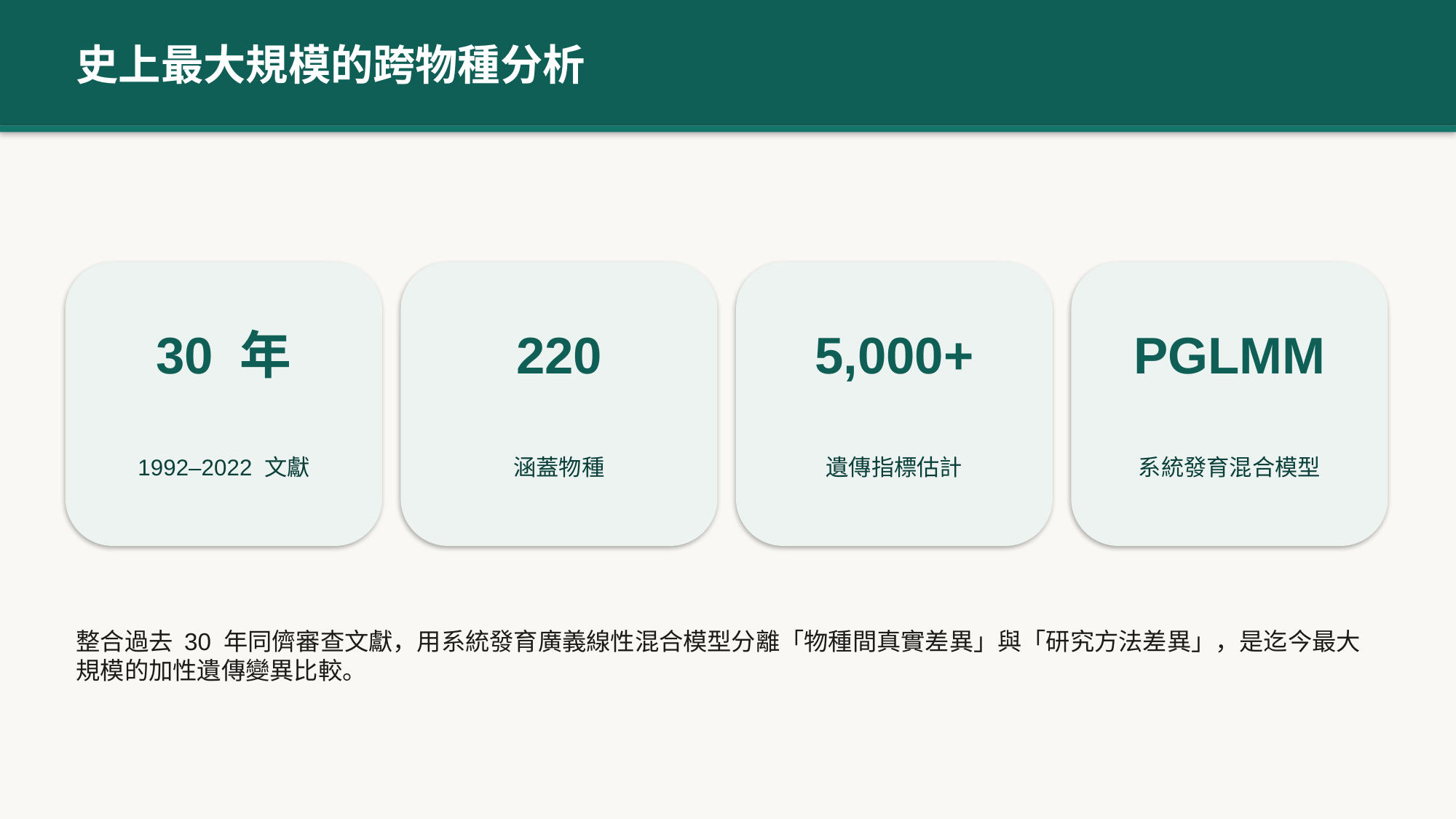

史上最大規模的跨物種分析

30 年
220
5,000+
PGLMM
1992–2022 文獻
涵蓋物種
遺傳指標估計
系統發育混合模型
整合過去 30 年同儕審查文獻，用系統發育廣義線性混合模型分離「物種間真實差異」與「研究方法差異」，是迄今最大規模的加性遺傳變異比較。